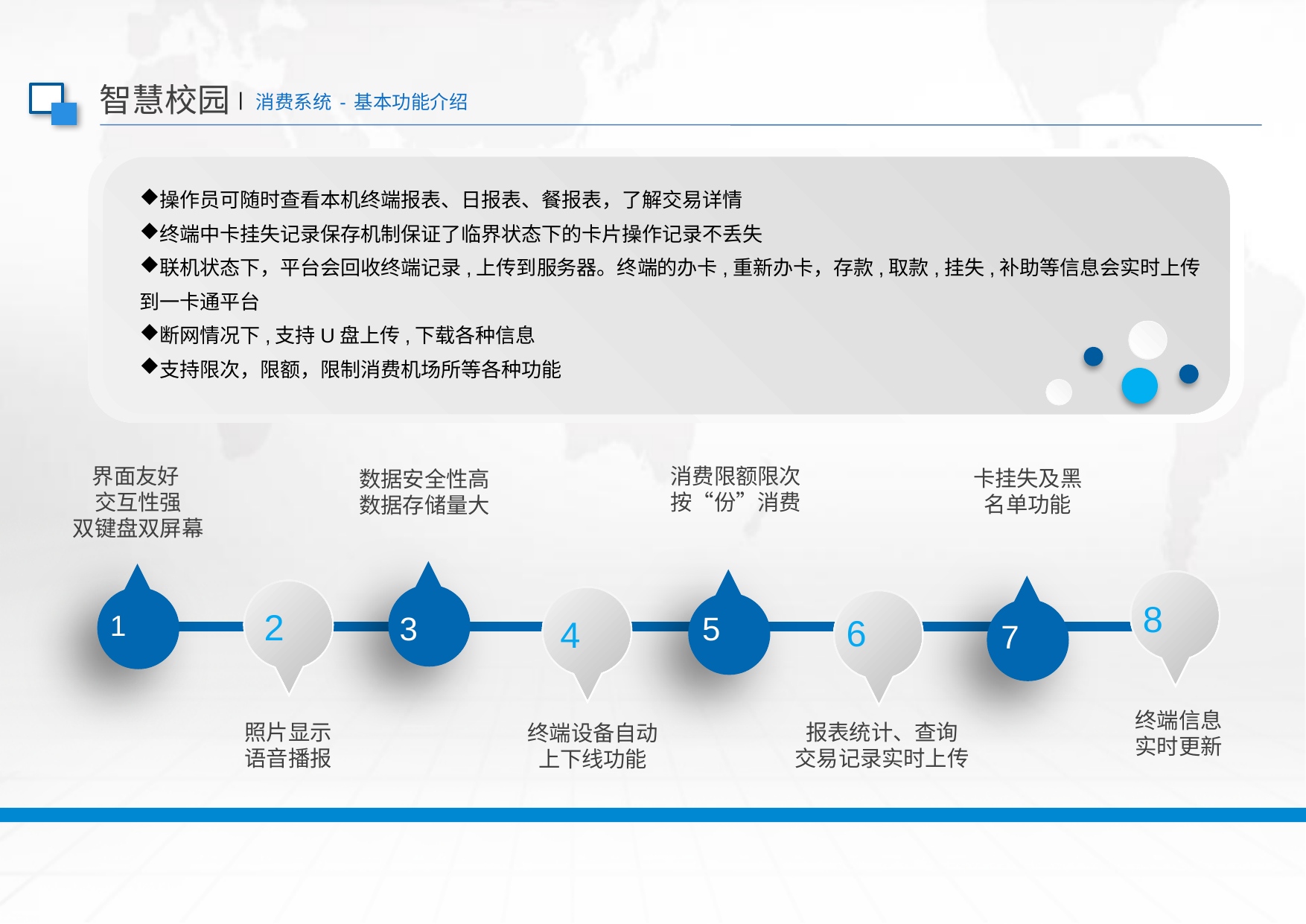

智慧校园| 消费系统-基本功能介绍

操作员可随时查看本机终端报表、日报表、餐报表，了解交易详情
终端中卡挂失记录保存机制保证了临界状态下的卡片操作记录不丢失
联机状态下，平台会回收终端记录,上传到服务器。终端的办卡,重新办卡，存款,取款,挂失,补助等信息会实时上传到一卡通平台
断网情况下,支持U盘上传,下载各种信息
支持限次，限额，限制消费机场所等各种功能

界面友好
交互性强
双键盘双屏幕

消费限额限次
按“份”消费
卡挂失及黑名单功能
数据安全性高
数据存储量大

8
2
1
3
5
6
4
7
终端信息实时更新
照片显示
语音播报
报表统计、查询
交易记录实时上传
终端设备自动上下线功能